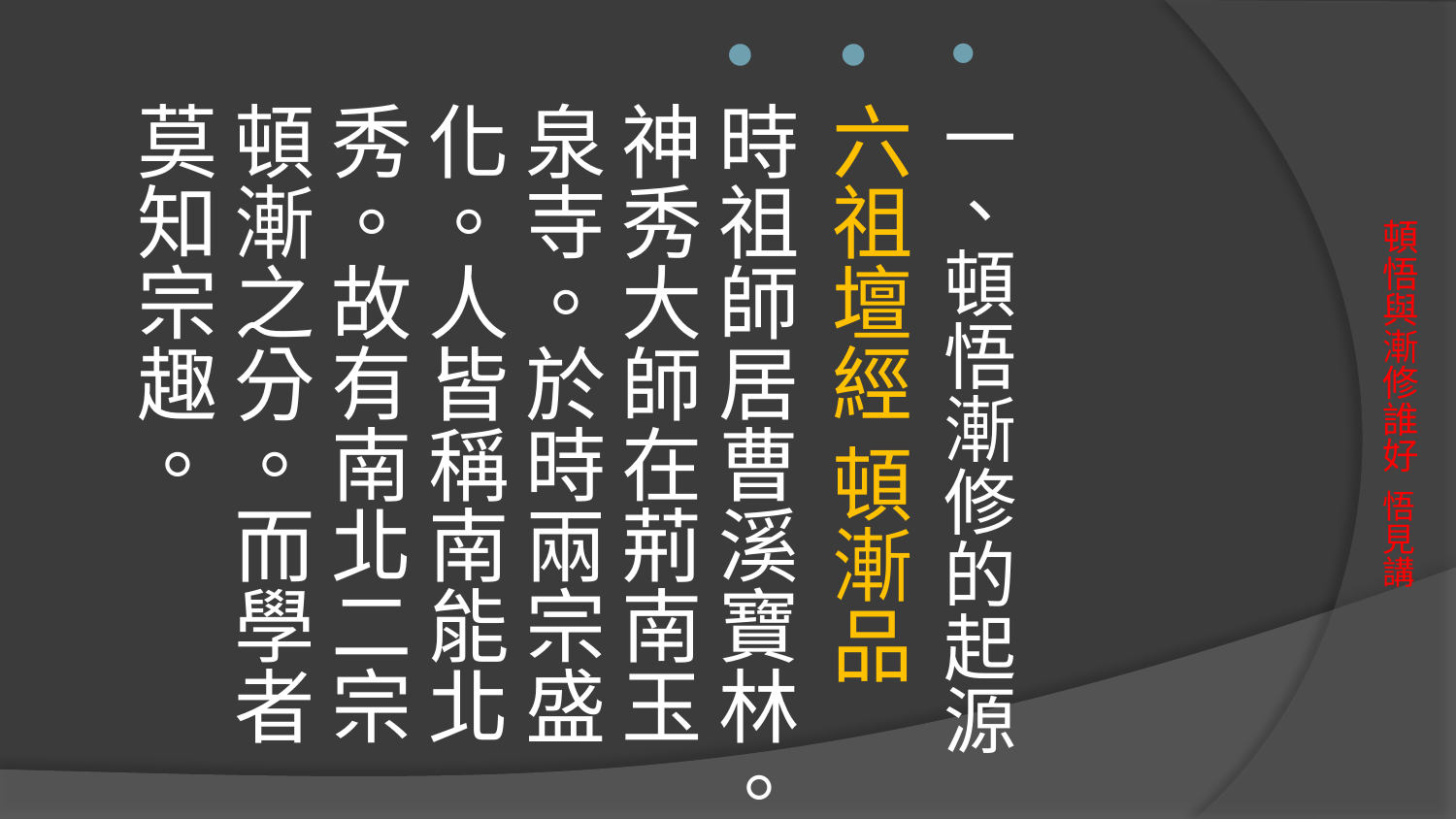

一、頓悟漸修的起源
六祖壇經 頓漸品
時祖師居曹溪寶林。神秀大師在荊南玉泉寺。於時兩宗盛化。人皆稱南能北秀。故有南北二宗頓漸之分。而學者莫知宗趣。

# 頓悟與漸修誰好  悟見講